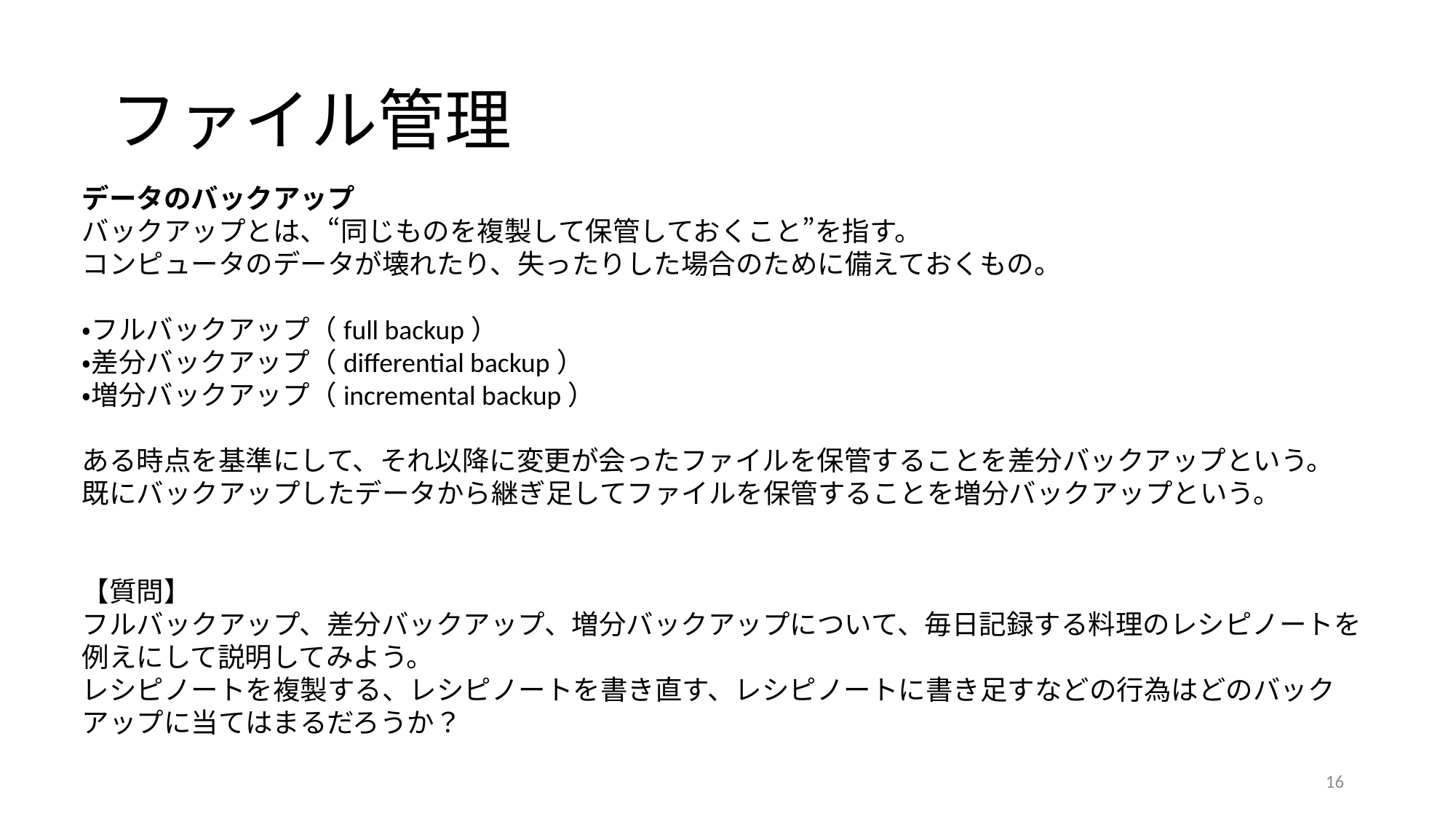

# ファイル管理
データのバックアップ
バックアップとは、“同じものを複製して保管しておくこと”を指す。
コンピュータのデータが壊れたり、失ったりした場合のために備えておくもの。

・フルバックアップ（full backup）
・差分バックアップ（differential backup）
・増分バックアップ（incremental backup）

ある時点を基準にして、それ以降に変更が会ったファイルを保管することを差分バックアップという。
既にバックアップしたデータから継ぎ足してファイルを保管することを増分バックアップという。

【質問】
フルバックアップ、差分バックアップ、増分バックアップについて、毎日記録する料理のレシピノートを例えにして説明してみよう。
レシピノートを複製する、レシピノートを書き直す、レシピノートに書き足すなどの行為はどのバックアップに当てはまるだろうか？

16